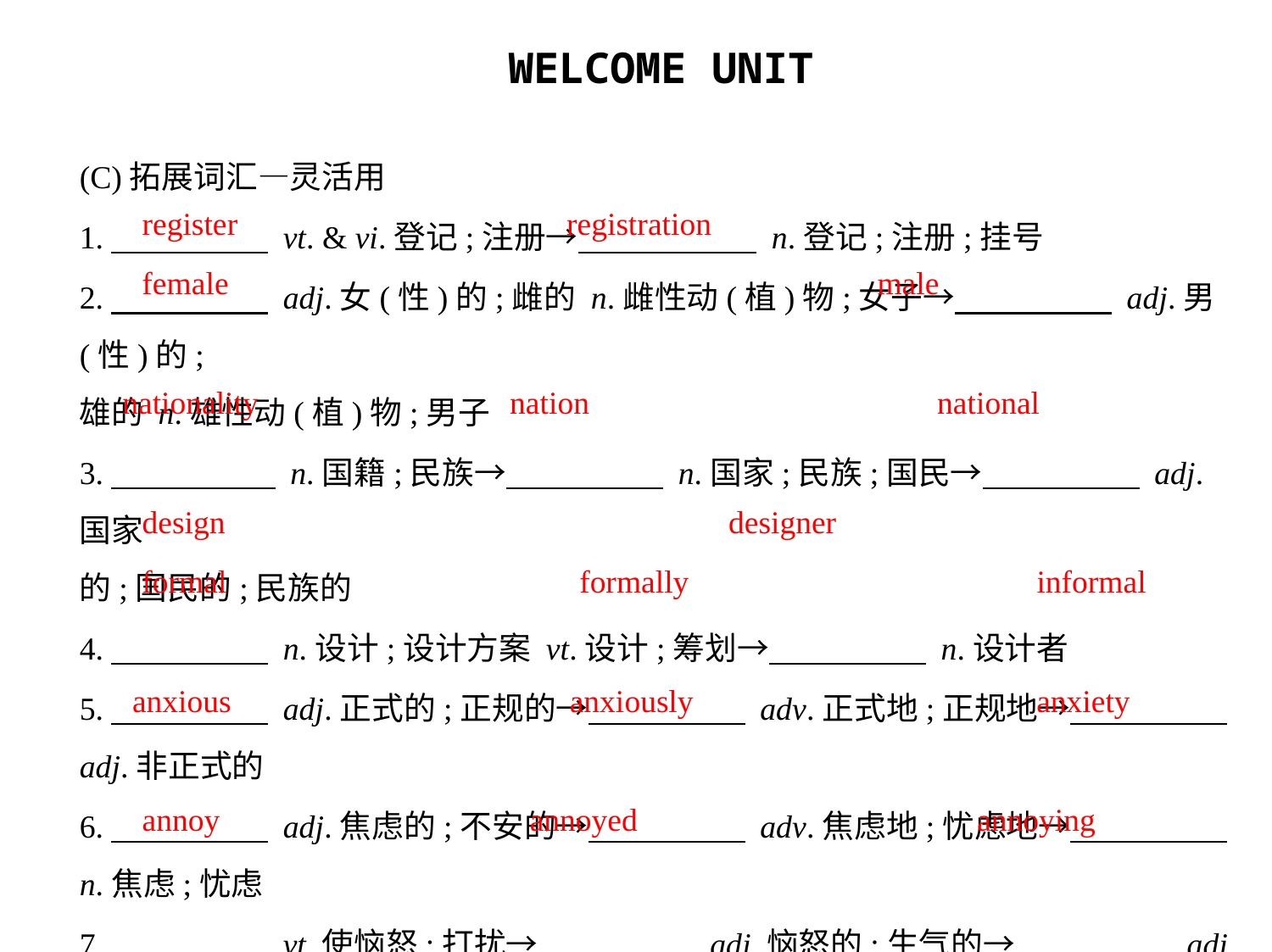

(C)拓展词汇—灵活用
1.　　　　     vt. & vi.登记;注册→　　　　        n.登记;注册;挂号
2.　　　　     adj.女(性)的;雌的 n.雌性动(植)物;女子→　　　　     adj.男(性)的;
雄的 n.雄性动(植)物;男子
3.　　　　      n.国籍;民族→　　　　     n.国家;民族;国民→　　　　     adj.国家
的;国民的;民族的
4.　　　　     n.设计;设计方案 vt.设计;筹划→　　　　     n.设计者
5.　　　　     adj.正式的;正规的→　　　　     adv.正式地;正规地→　　　　    
adj.非正式的
6.　　　　     adj.焦虑的;不安的→　　　　     adv.焦虑地;忧虑地→　　　　    
n.焦虑;忧虑
7.　　　　     vt.使恼怒;打扰→　　　　     adj.恼怒的;生气的→　　　　     adj.
令人恼怒的;令人生气的
register
registration
female
male
nationality
nation
national
design
designer
formal
formally
informal
anxious
anxiously
anxiety
annoy
annoyed
annoying